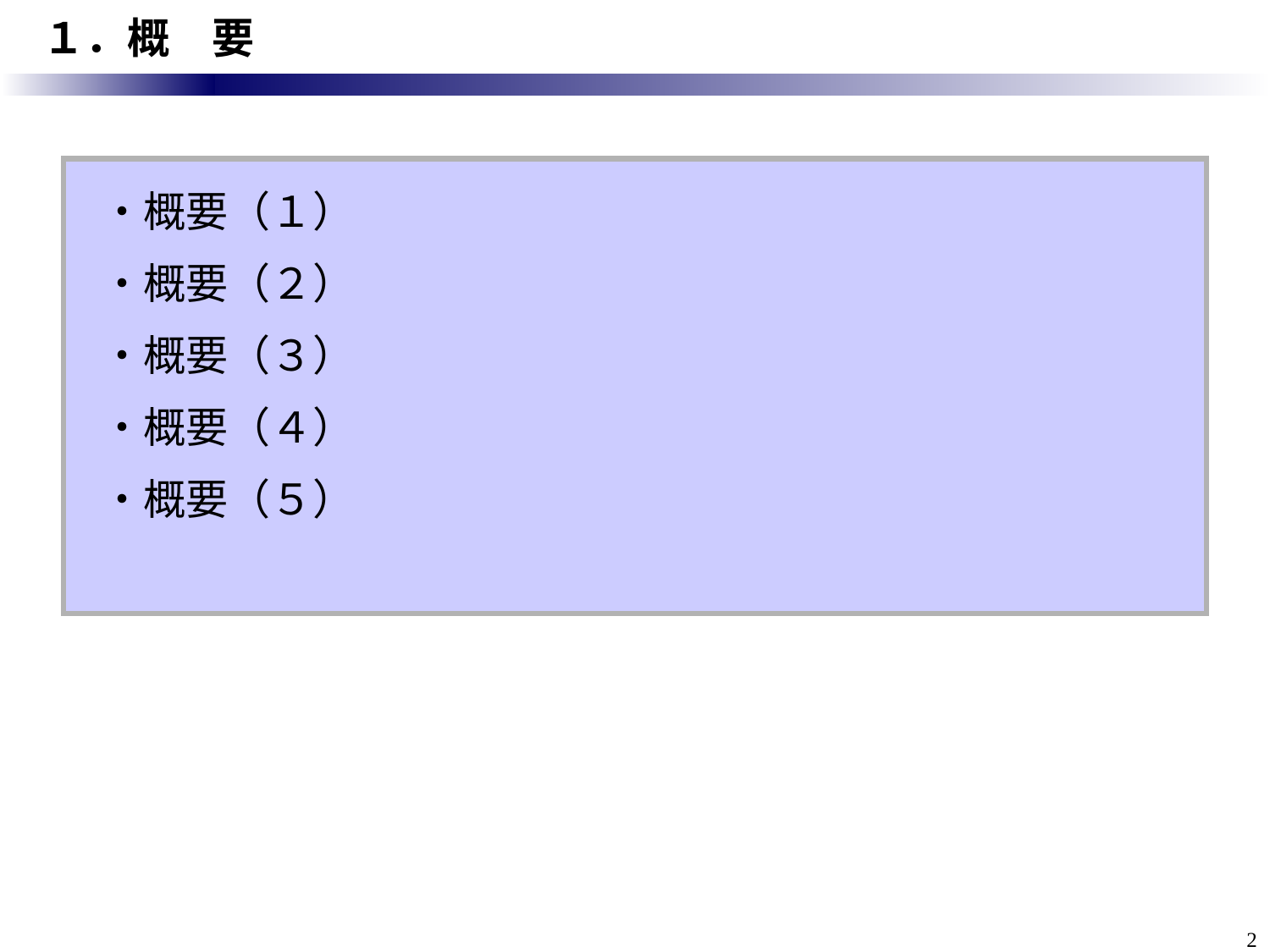

１．概　要
・概要（１）
・概要（２）
・概要（３）
・概要（４）
・概要（５）
2